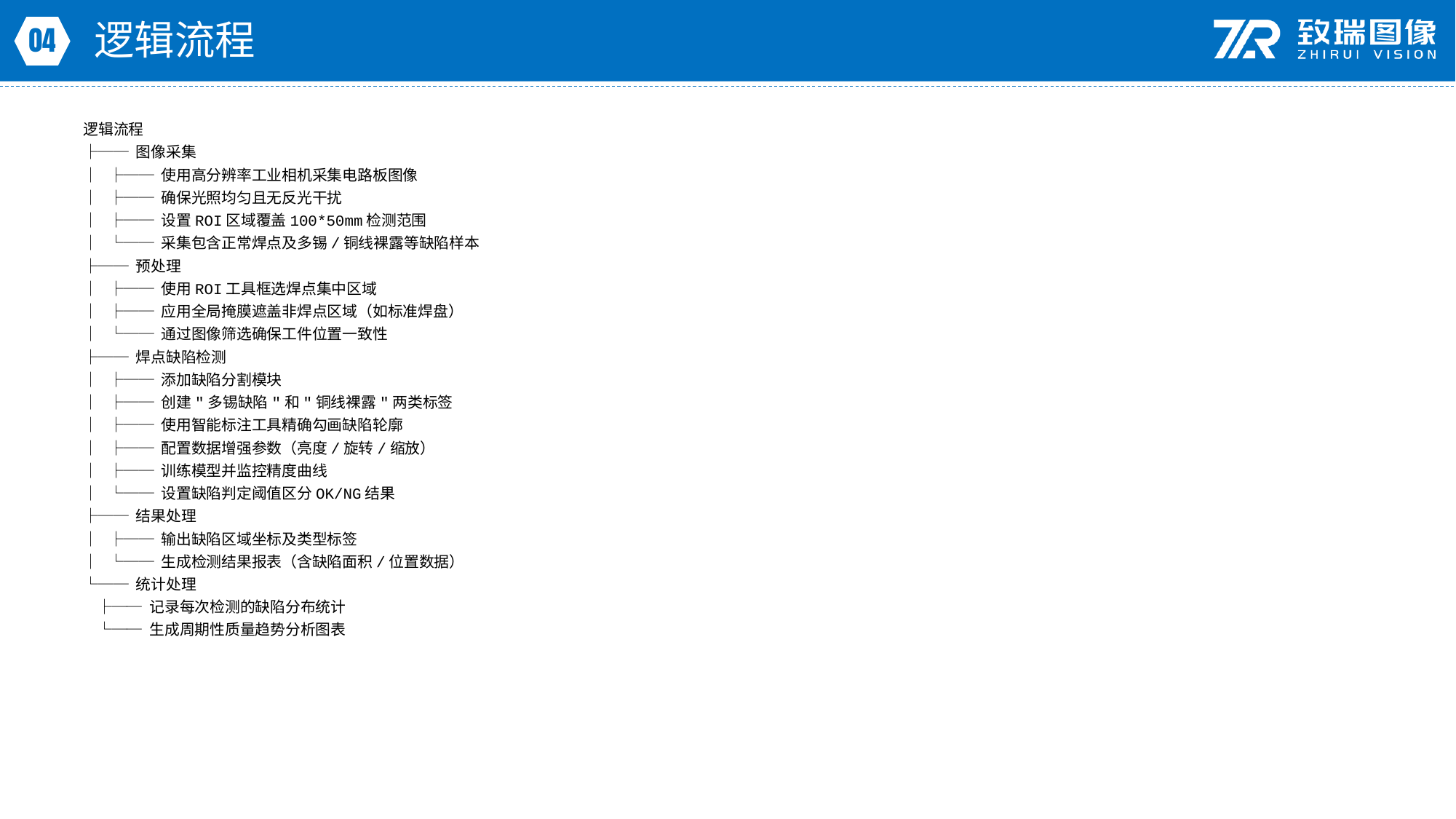

逻辑流程
04

逻辑流程
├── 图像采集
│   ├── 使用高分辨率工业相机采集电路板图像
│   ├── 确保光照均匀且无反光干扰
│   ├── 设置ROI区域覆盖100*50mm检测范围
│   └── 采集包含正常焊点及多锡/铜线裸露等缺陷样本
├── 预处理
│   ├── 使用ROI工具框选焊点集中区域
│   ├── 应用全局掩膜遮盖非焊点区域（如标准焊盘）
│   └── 通过图像筛选确保工件位置一致性
├── 焊点缺陷检测
│   ├── 添加缺陷分割模块
│   ├── 创建"多锡缺陷"和"铜线裸露"两类标签
│   ├── 使用智能标注工具精确勾画缺陷轮廓
│   ├── 配置数据增强参数（亮度/旋转/缩放）
│   ├── 训练模型并监控精度曲线
│   └── 设置缺陷判定阈值区分OK/NG结果
├── 结果处理
│   ├── 输出缺陷区域坐标及类型标签
│   └── 生成检测结果报表（含缺陷面积/位置数据）
└── 统计处理
    ├── 记录每次检测的缺陷分布统计
    └── 生成周期性质量趋势分析图表